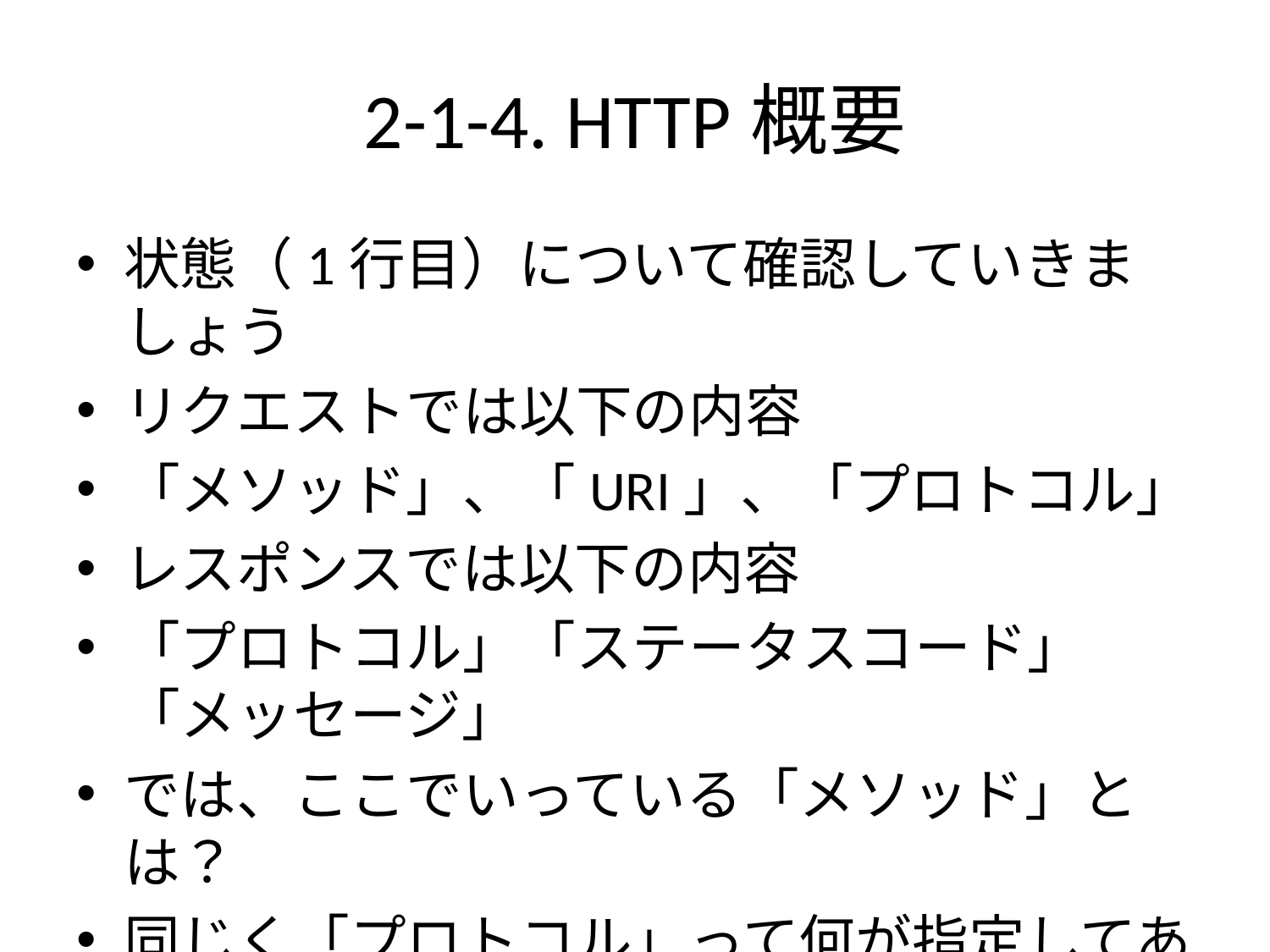

# 2-1-4. HTTP概要
状態（1行目）について確認していきましょう
リクエストでは以下の内容
「メソッド」、「URI」、「プロトコル」
レスポンスでは以下の内容
「プロトコル」「ステータスコード」「メッセージ」
では、ここでいっている「メソッド」とは？
同じく「プロトコル」って何が指定してある？